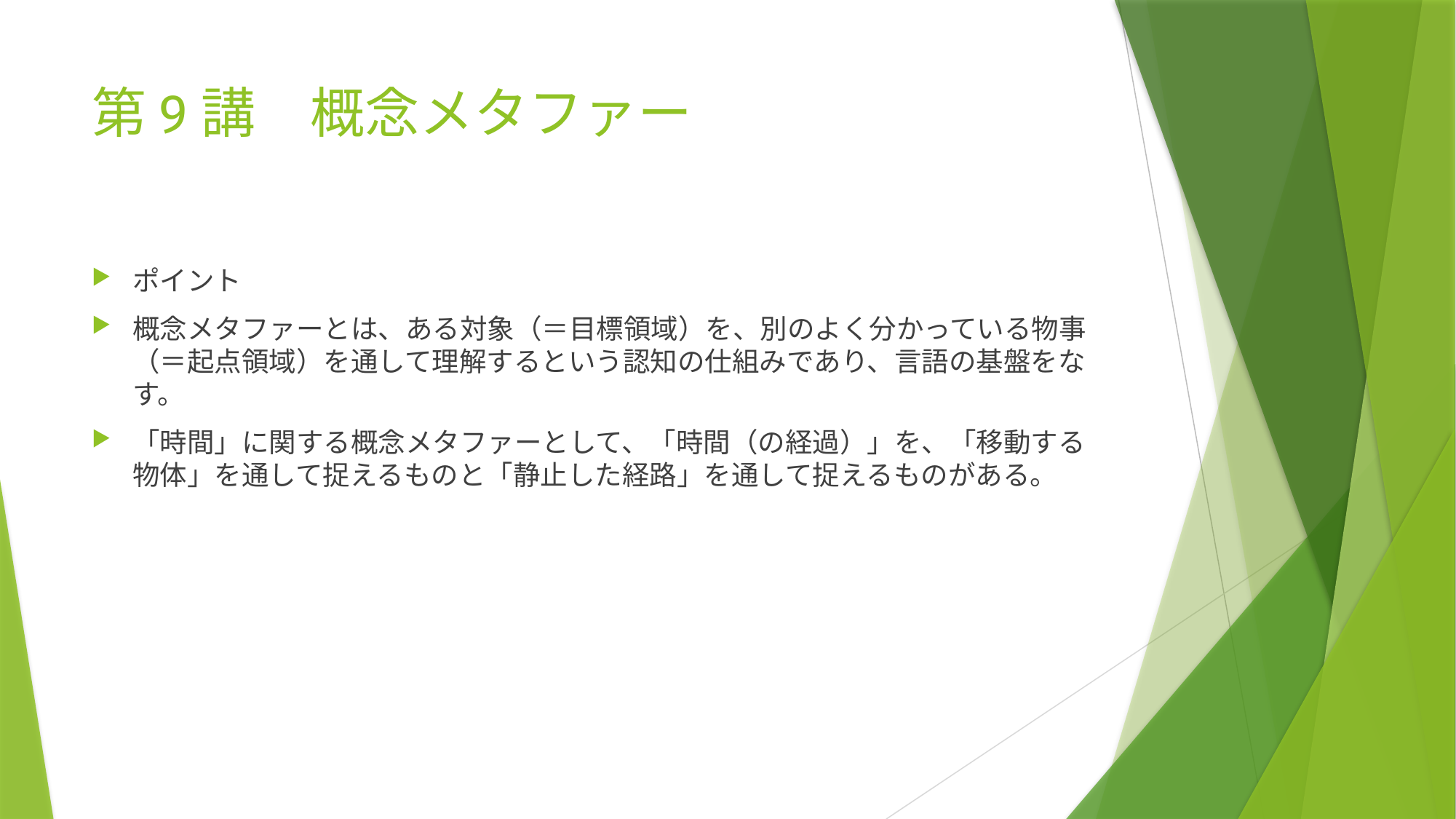

# 第9講　概念メタファー
ポイント
概念メタファーとは、ある対象（＝目標領域）を、別のよく分かっている物事（＝起点領域）を通して理解するという認知の仕組みであり、言語の基盤をなす。
「時間」に関する概念メタファーとして、「時間（の経過）」を、「移動する物体」を通して捉えるものと「静止した経路」を通して捉えるものがある。